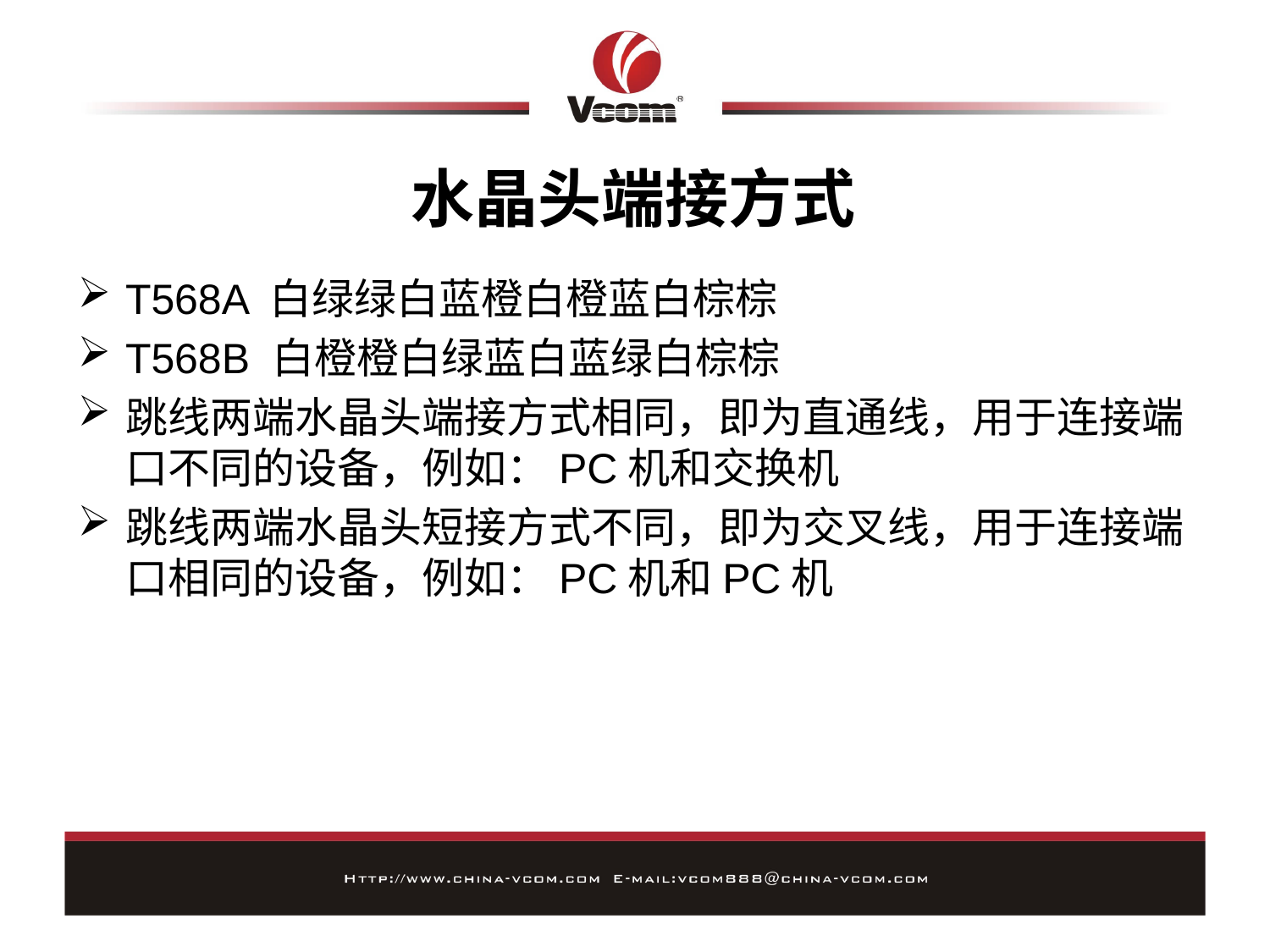

# 水晶头端接方式
T568A 白绿绿白蓝橙白橙蓝白棕棕
T568B 白橙橙白绿蓝白蓝绿白棕棕
跳线两端水晶头端接方式相同，即为直通线，用于连接端口不同的设备，例如：PC机和交换机
跳线两端水晶头短接方式不同，即为交叉线，用于连接端口相同的设备，例如：PC机和PC机